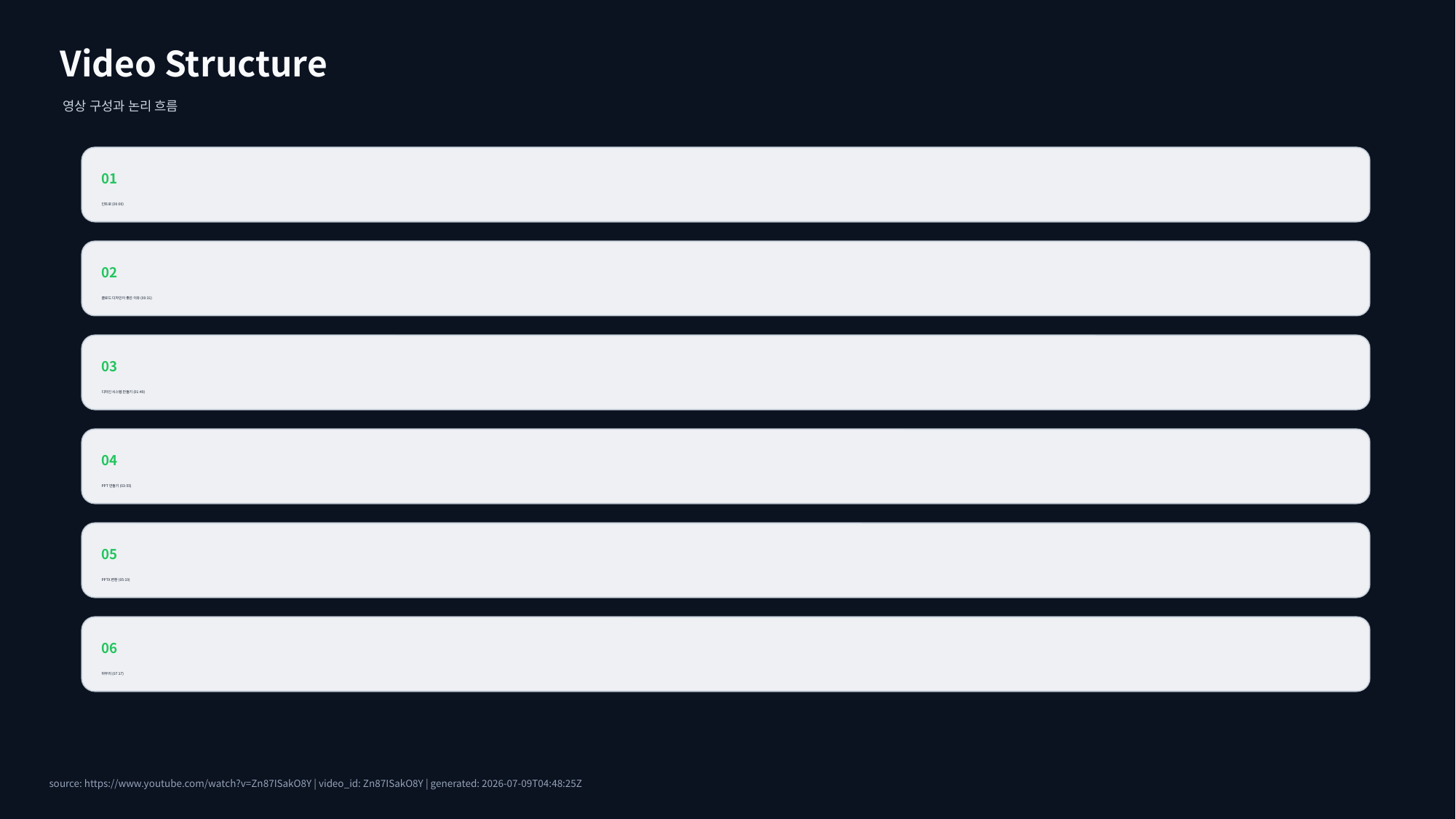

Video Structure
영상 구성과 논리 흐름

01
인트로 (00:00)

02
클로드 디자인이 좋은 이유 (00:31)

03
디자인 시스템 만들기 (01:49)

04
PPT 만들기 (03:55)

05
PPTX 변환 (05:19)

06
마무리 (07:17)
source: https://www.youtube.com/watch?v=Zn87ISakO8Y | video_id: Zn87ISakO8Y | generated: 2026-07-09T04:48:25Z